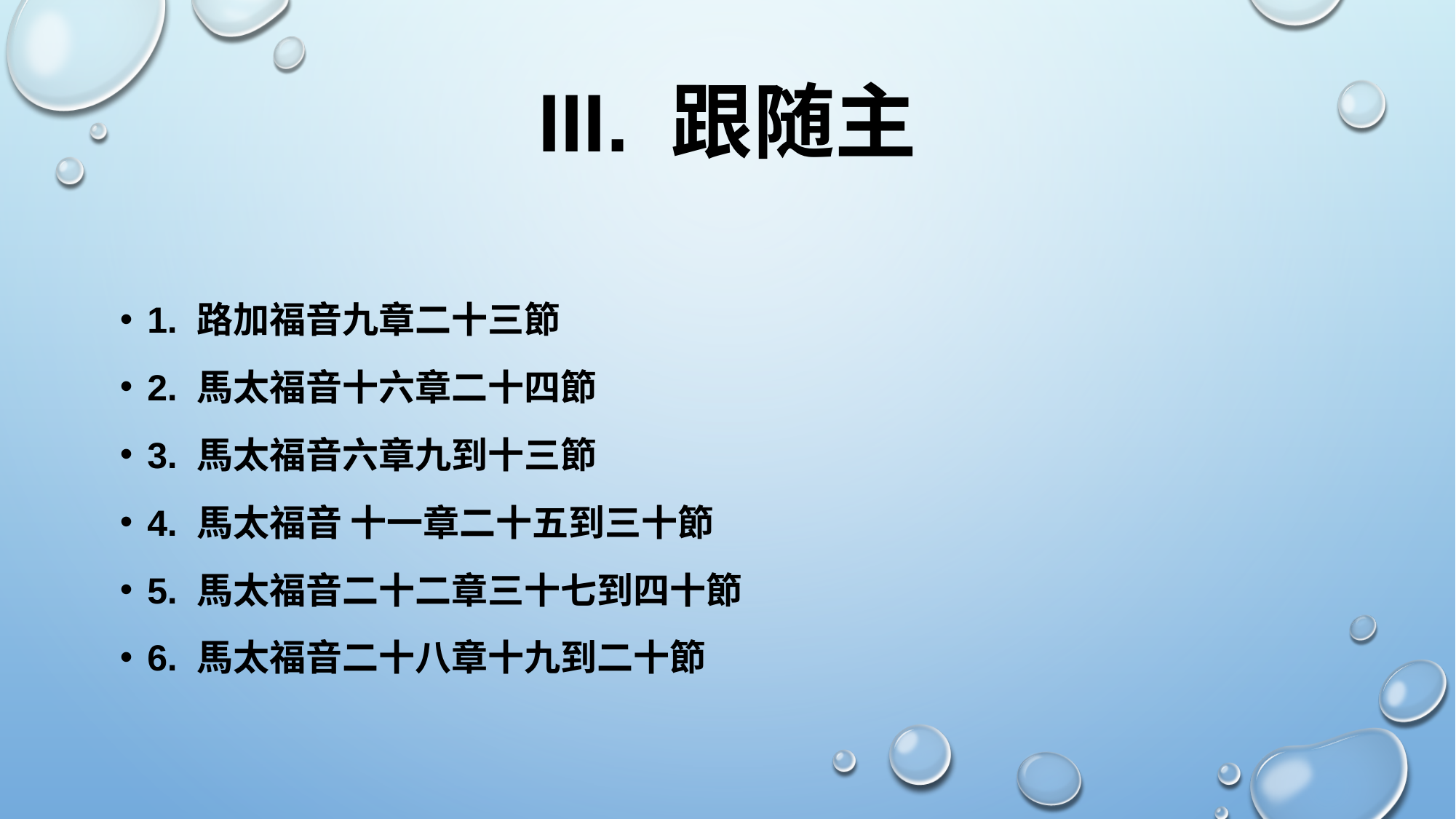

# III. 跟随主
1. 路加福音九章二十三節
2. 馬太福音十六章二十四節
3. 馬太福音六章九到十三節
4. 馬太福音 十一章二十五到三十節
5. 馬太福音二十二章三十七到四十節
6. 馬太福音二十八章十九到二十節